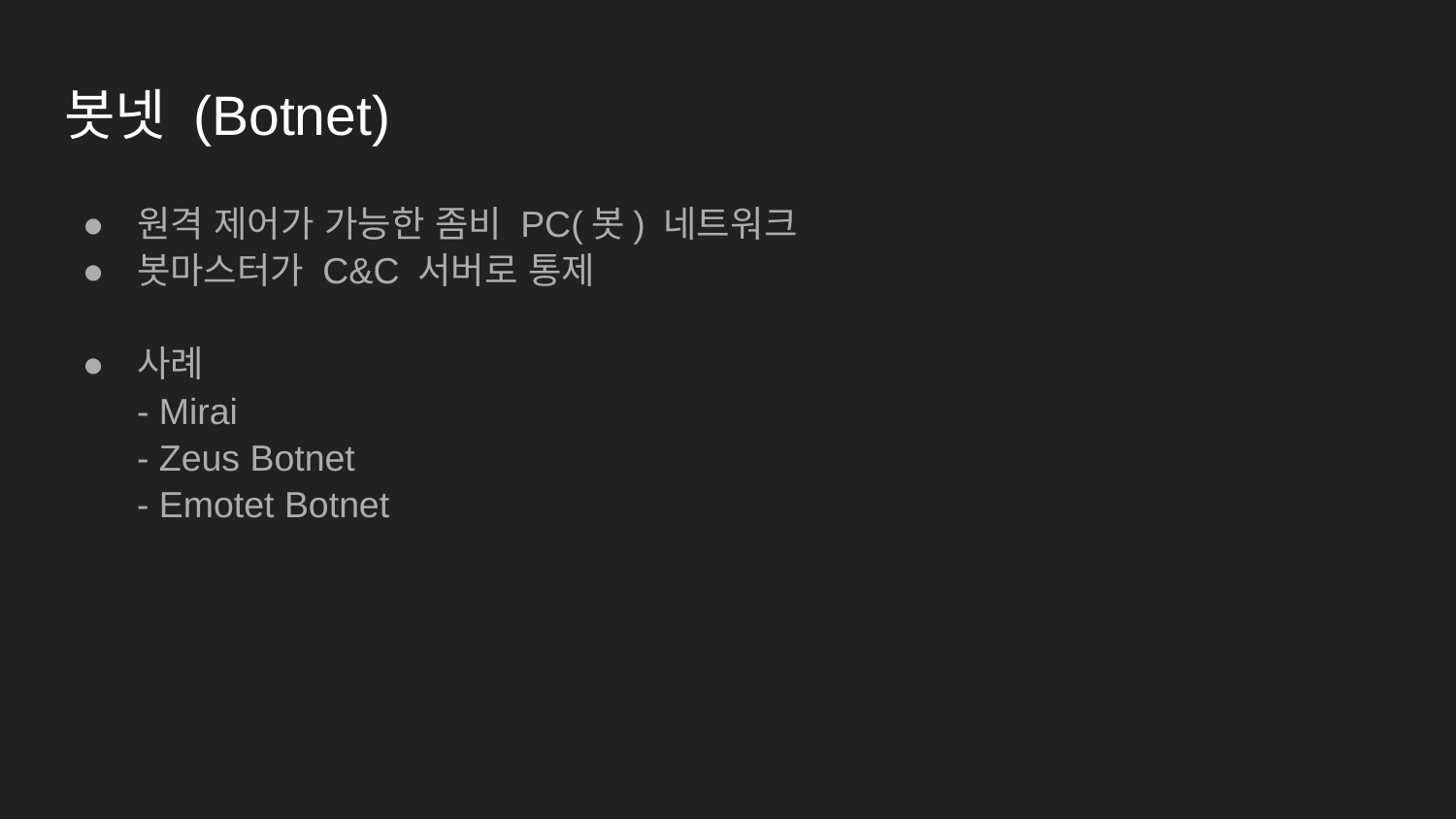

# 봇넷 (Botnet)
원격 제어가 가능한 좀비 PC(봇) 네트워크
봇마스터가 C&C 서버로 통제
사례
- Mirai
- Zeus Botnet
- Emotet Botnet